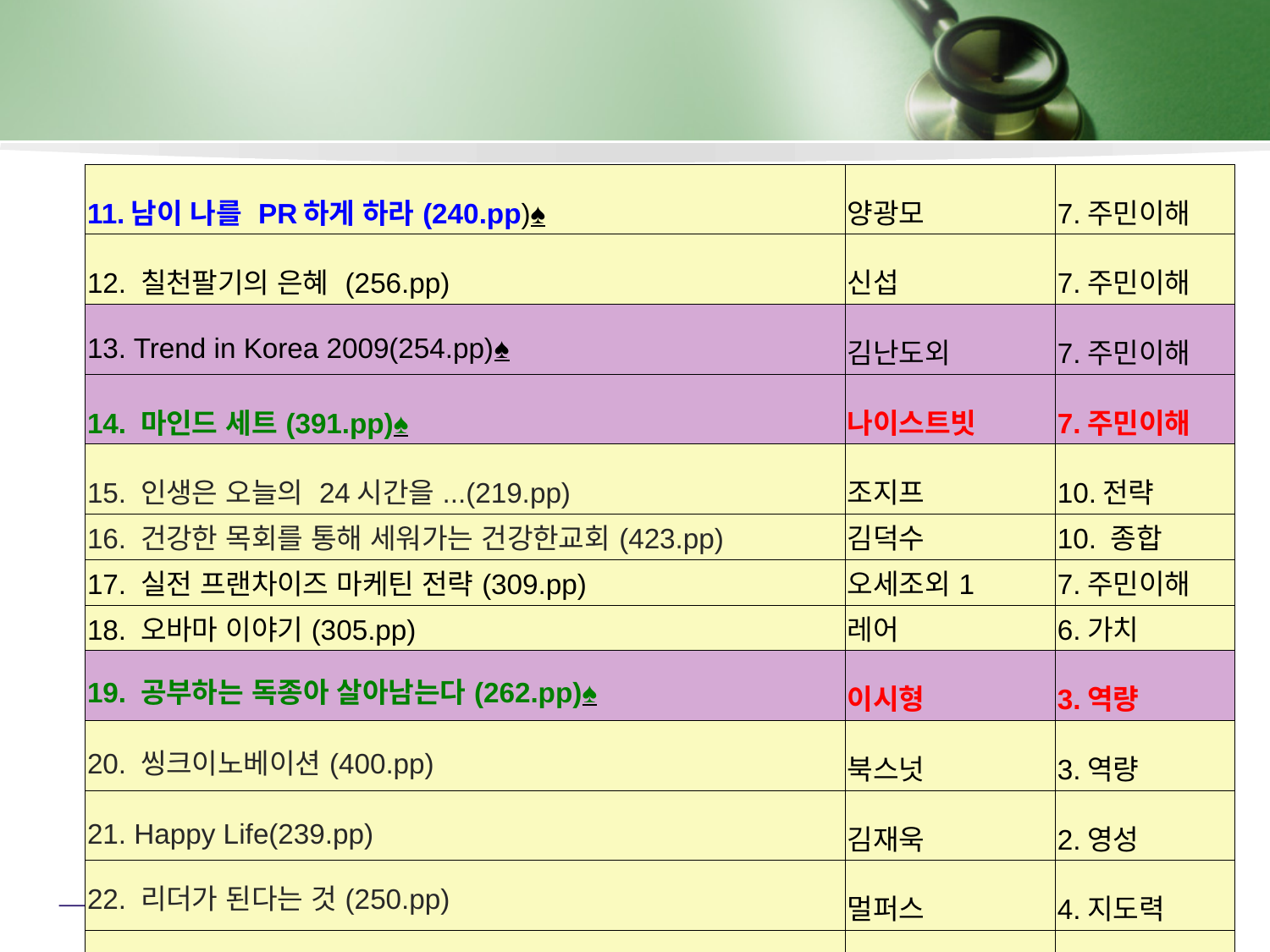

| 11.남이 나를 PR하게 하라(240.pp)♠ | 양광모 | 7.주민이해 |
| --- | --- | --- |
| 12. 칠천팔기의 은혜 (256.pp) | 신섭 | 7.주민이해 |
| 13. Trend in Korea 2009(254.pp)♠ | 김난도외 | 7.주민이해 |
| 14. 마인드 세트(391.pp)♠ | 나이스트빗 | 7.주민이해 |
| 15. 인생은 오늘의 24시간을...(219.pp) | 조지프 | 10.전략 |
| 16. 건강한 목회를 통해 세워가는 건강한교회(423.pp) | 김덕수 | 10. 종합 |
| 17. 실전 프랜차이즈 마케틴 전략(309.pp) | 오세조외1 | 7.주민이해 |
| 18. 오바마 이야기(305.pp) | 레어 | 6.가치 |
| 19. 공부하는 독종아 살아남는다(262.pp)♠ | 이시형 | 3.역량 |
| 20. 씽크이노베이션(400.pp) | 북스넛 | 3.역량 |
| 21. Happy Life(239.pp) | 김재욱 | 2.영성 |
| 22. 리더가 된다는 것(250.pp) | 멀퍼스 | 4.지도력 |
| 23. Positioning(267.pp) | 트라우트외1인 | 7.주민이해 |
| 24.CEO 위기 보다 강해져라(222 pp)♠ | 김형환 | 4.지도력 |